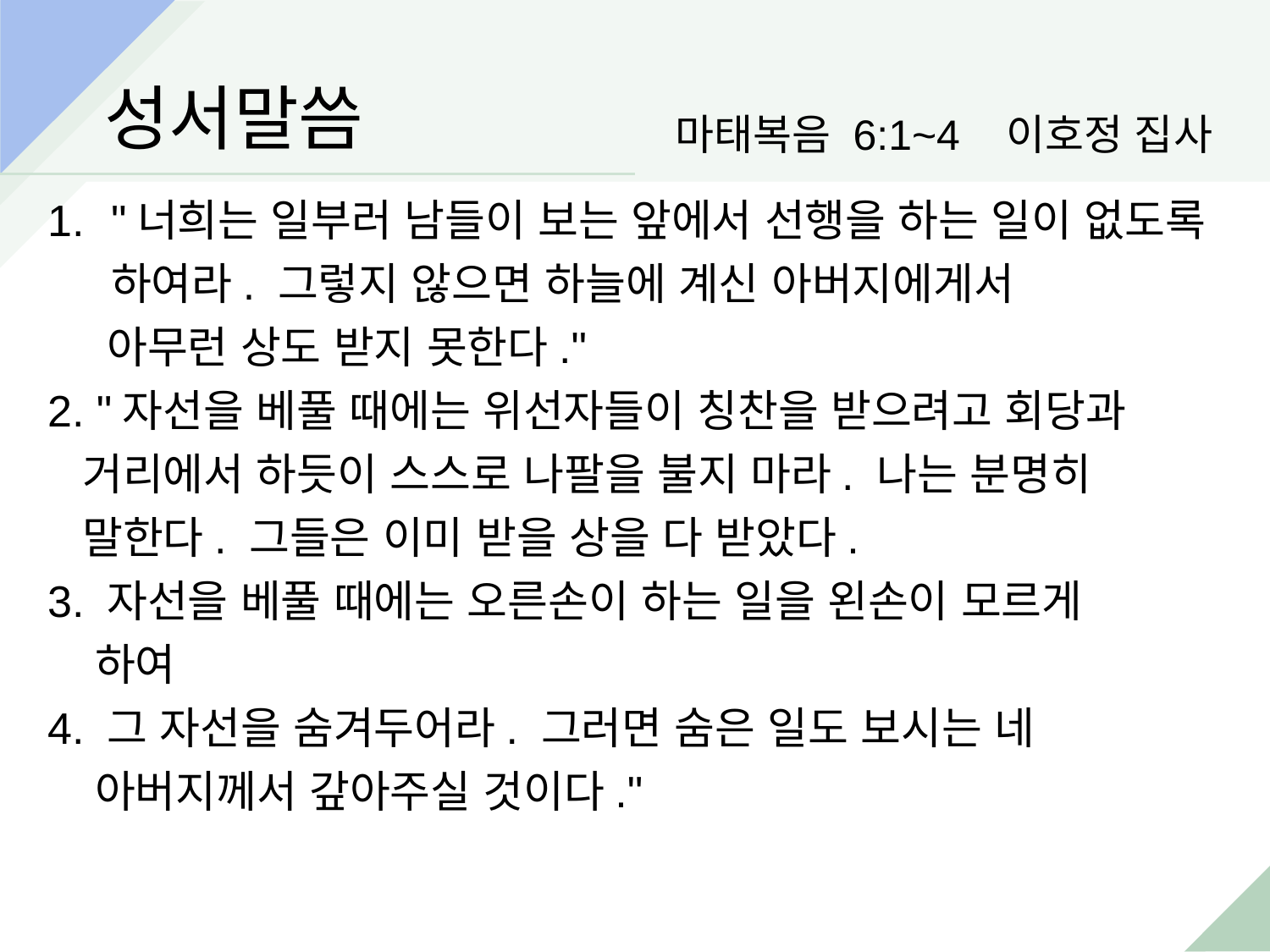

성서말씀
마태복음 6:1~4   이호정 집사
"너희는 일부러 남들이 보는 앞에서 선행을 하는 일이 없도록 하여라. 그렇지 않으면 하늘에 계신 아버지에게서
    아무런 상도 받지 못한다."
2. "자선을 베풀 때에는 위선자들이 칭찬을 받으려고 회당과
  거리에서 하듯이 스스로 나팔을 불지 마라. 나는 분명히
  말한다. 그들은 이미 받을 상을 다 받았다.
3. 자선을 베풀 때에는 오른손이 하는 일을 왼손이 모르게
   하여
4. 그 자선을 숨겨두어라. 그러면 숨은 일도 보시는 네
   아버지께서 갚아주실 것이다."